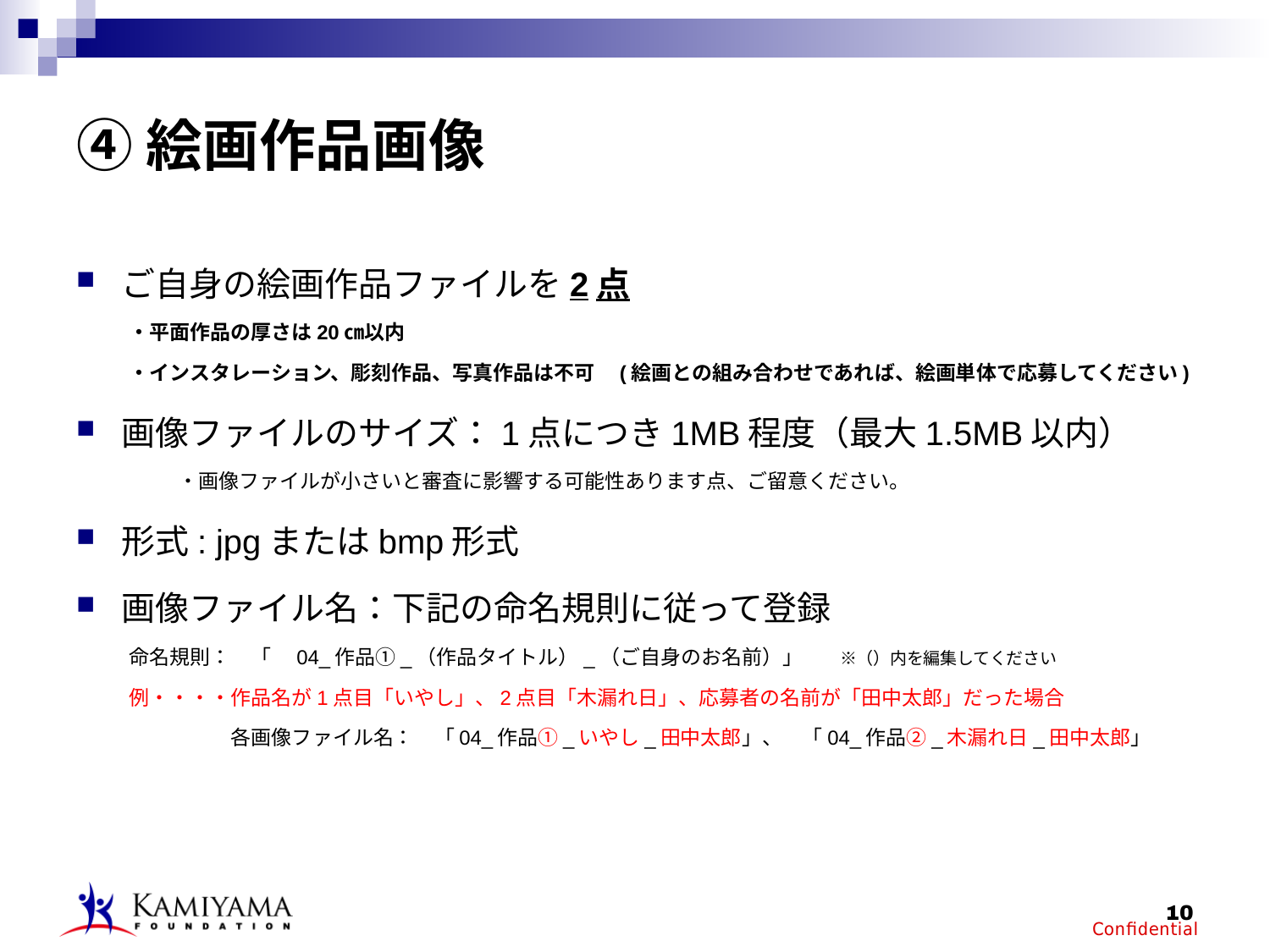

# ④絵画作品画像
ご自身の絵画作品ファイルを2点
・平面作品の厚さは20㎝以内
・インスタレーション、彫刻作品、写真作品は不可　(絵画との組み合わせであれば、絵画単体で応募してください)
画像ファイルのサイズ：1点につき1MB程度（最大1.5MB以内）
　　　　　・画像ファイルが小さいと審査に影響する可能性あります点、ご留意ください。
形式: jpgまたはbmp形式
画像ファイル名：下記の命名規則に従って登録
命名規則：　「　04_作品①_（作品タイトル）_（ご自身のお名前）」 　　※（）内を編集してください
例・・・・作品名が1点目「いやし」、2点目「木漏れ日」、応募者の名前が「田中太郎」だった場合
　　　　　各画像ファイル名：　「04_作品①_いやし_田中太郎」、　「04_作品②_木漏れ日_田中太郎」
10